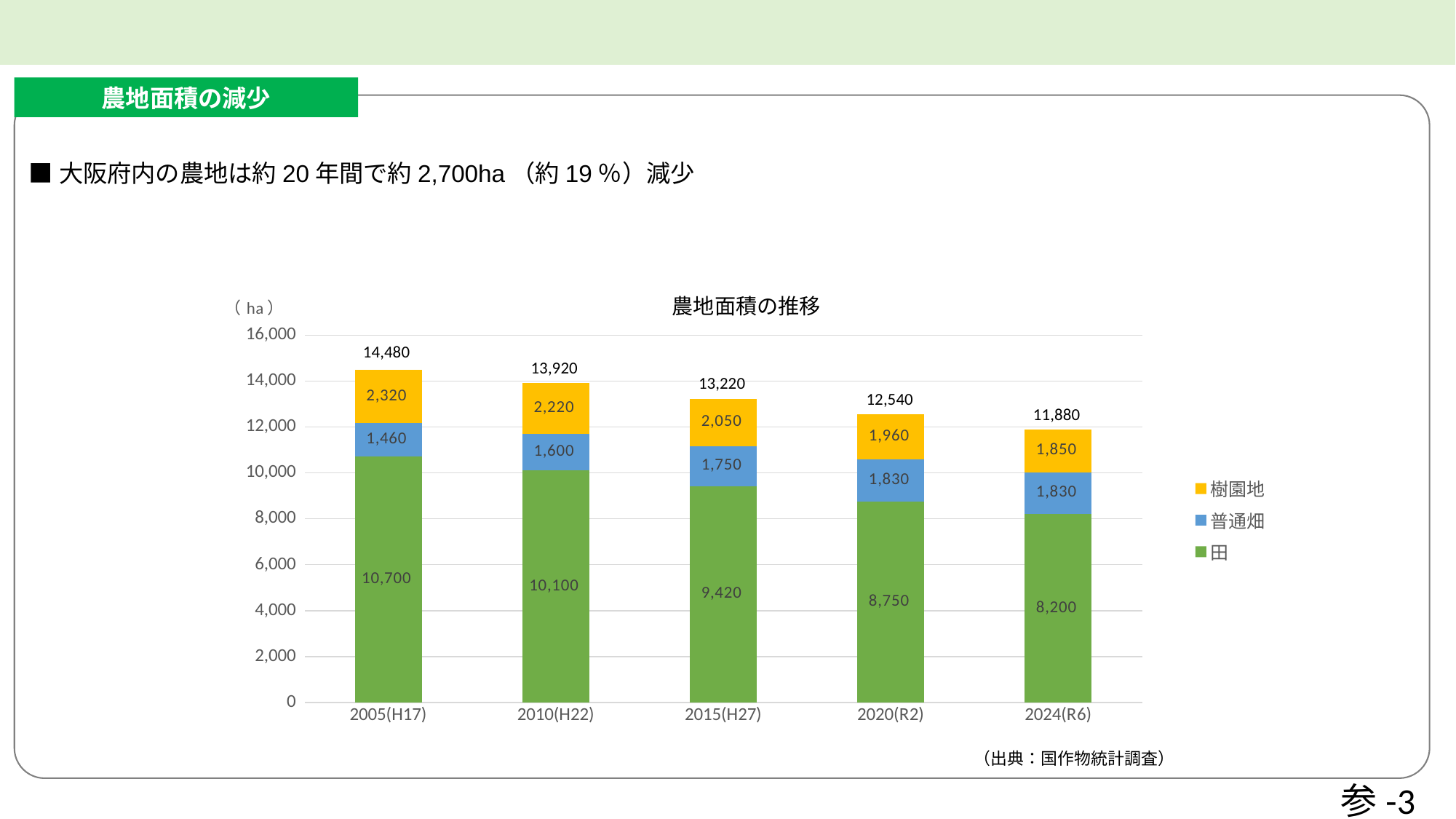

農地面積の減少

■大阪府内の農地は約20年間で約2,700ha（約19％）減少

### Chart

| Category | 田 | 普通畑 | 樹園地 |
|---|---|---|---|
| 2005(H17) | 10700.0 | 1460.0 | 2320.0 |
| 2010(H22) | 10100.0 | 1600.0 | 2220.0 |
| 2015(H27) | 9420.0 | 1750.0 | 2050.0 |
| 2020(R2) | 8750.0 | 1830.0 | 1960.0 |
| 2024(R6) | 8200.0 | 1830.0 | 1850.0 |
農地面積の推移
14,480
13,920
13,220
12,540
11,880
（出典：国作物統計調査）
参-3